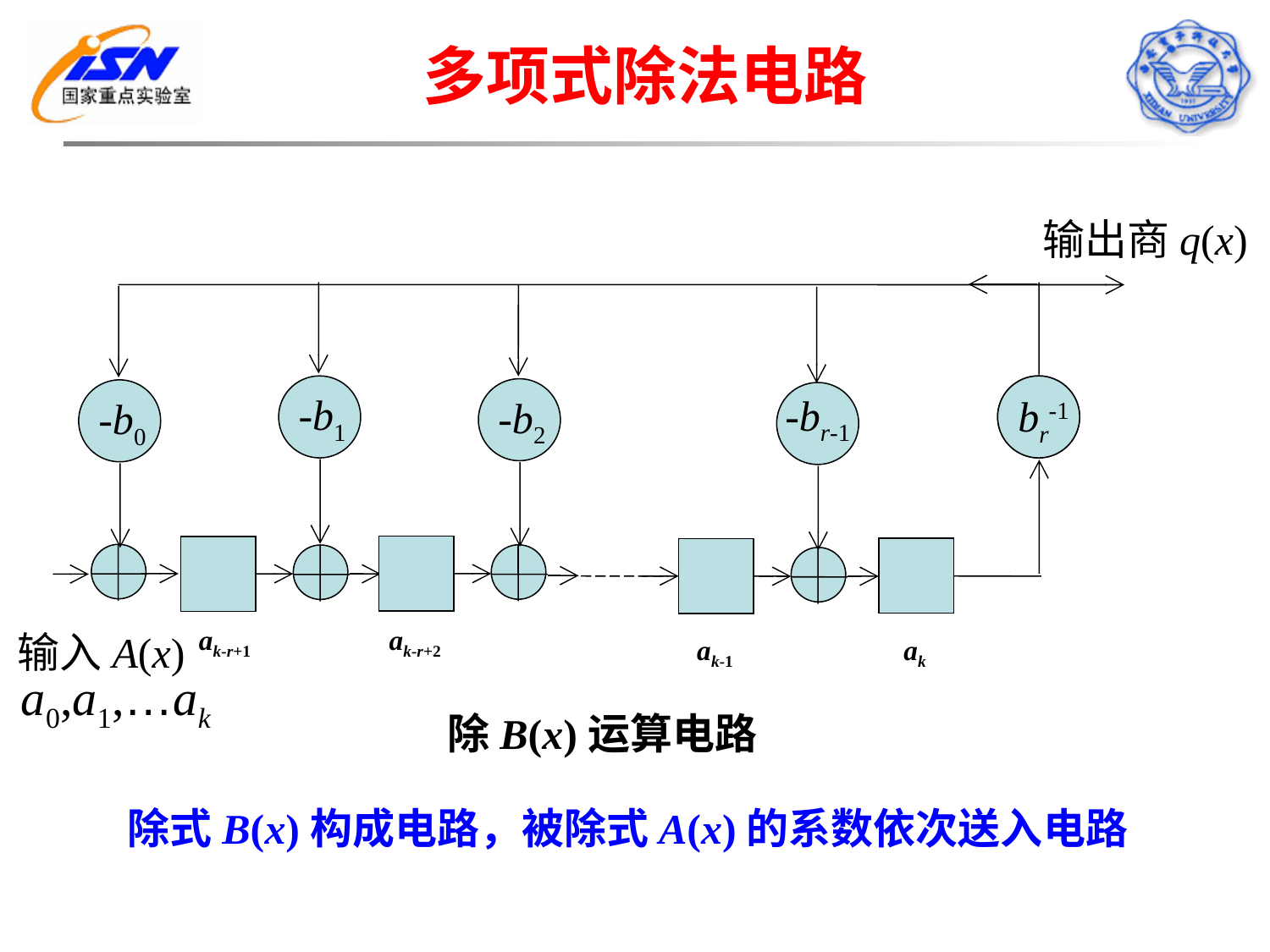

多项式除法电路
输出商q(x)

-b1

-b2

-b0

b1

-br-1
br-1

输入A(x)
ak-r+1
ak-r+2
ak-1
ak
a0,a1,…ak
除B(x)运算电路
除式B(x)构成电路，被除式A(x)的系数依次送入电路